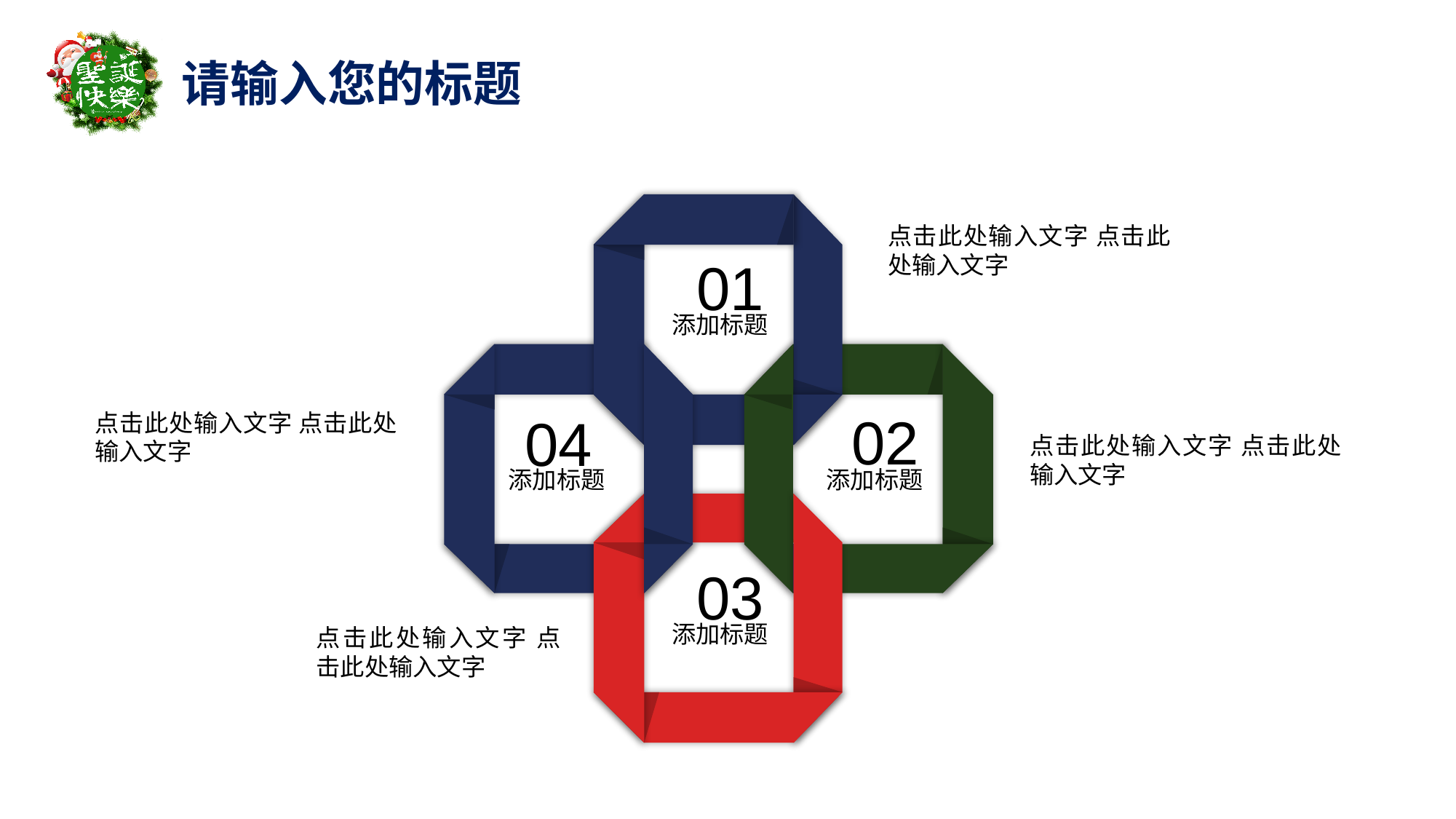

01
添加标题
02
04
添加标题
添加标题
03
添加标题
点击此处输入文字 点击此处输入文字
点击此处输入文字 点击此处输入文字
点击此处输入文字 点击此处输入文字
点击此处输入文字 点击此处输入文字